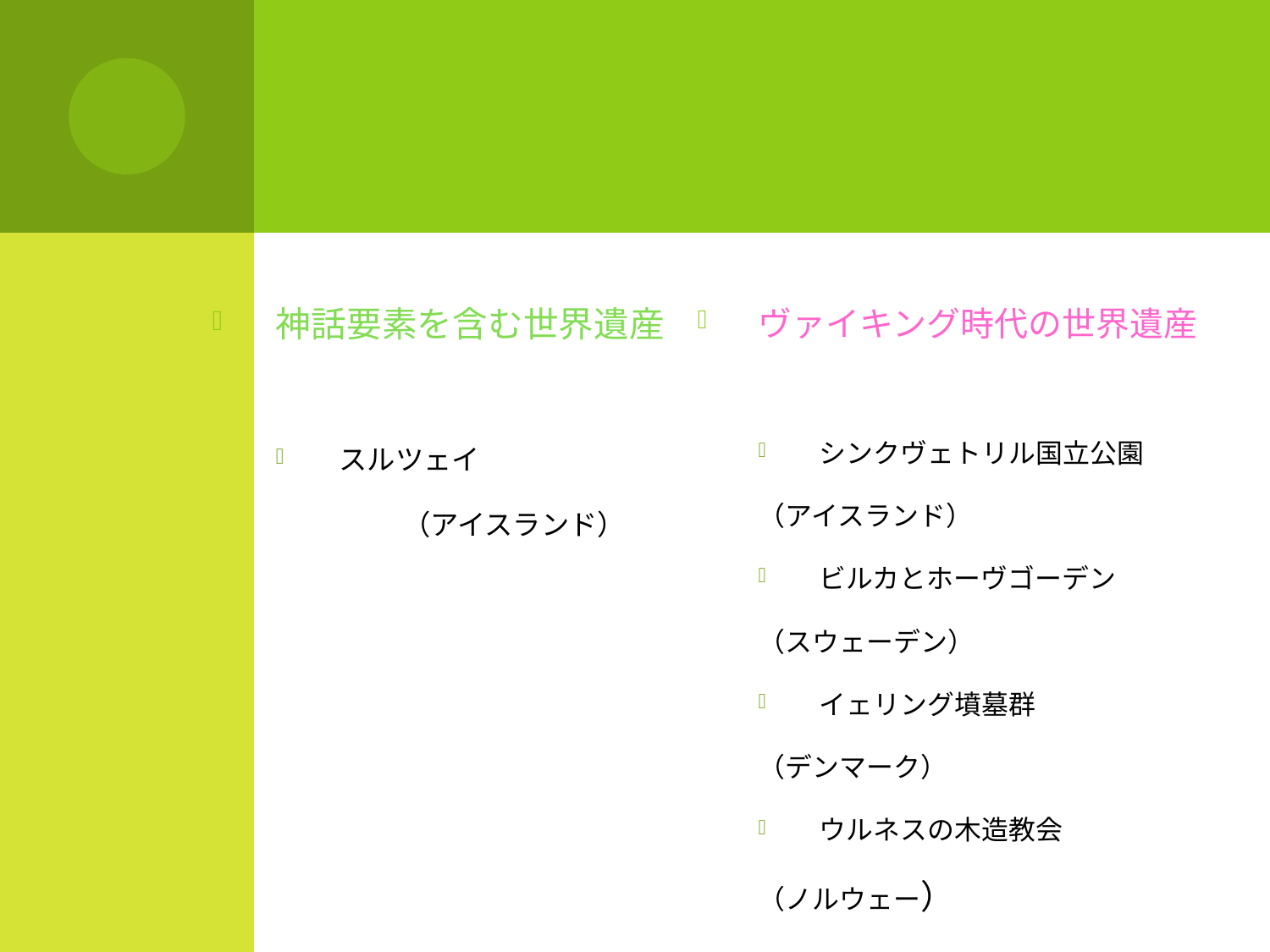

#
神話要素を含む世界遺産

スルツェイ
	（アイスランド）
ヴァイキング時代の世界遺産

シンクヴェトリル国立公園
		（アイスランド）
ビルカとホーヴゴーデン
		（スウェーデン）
イェリング墳墓群
		（デンマーク）
ウルネスの木造教会
		（ノルウェー）